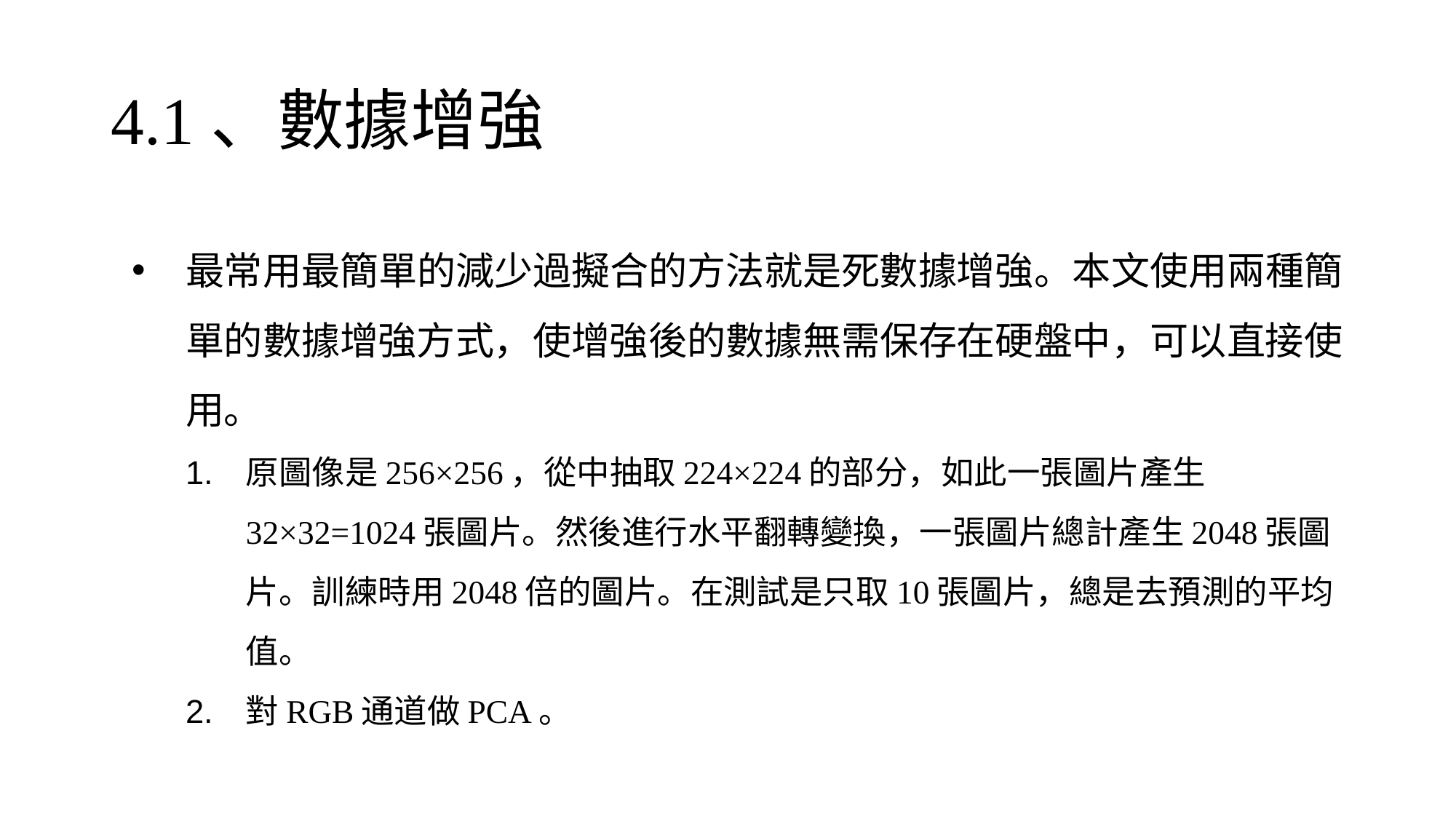

# 4.1、數據增強
最常用最簡單的減少過擬合的方法就是死數據增強。本文使用兩種簡單的數據增強方式，使增強後的數據無需保存在硬盤中，可以直接使用。
原圖像是256×256，從中抽取224×224的部分，如此一張圖片產生32×32=1024張圖片。然後進行水平翻轉變換，一張圖片總計產生2048張圖片。訓練時用2048倍的圖片。在測試是只取10張圖片，總是去預測的平均值。
對RGB通道做PCA。